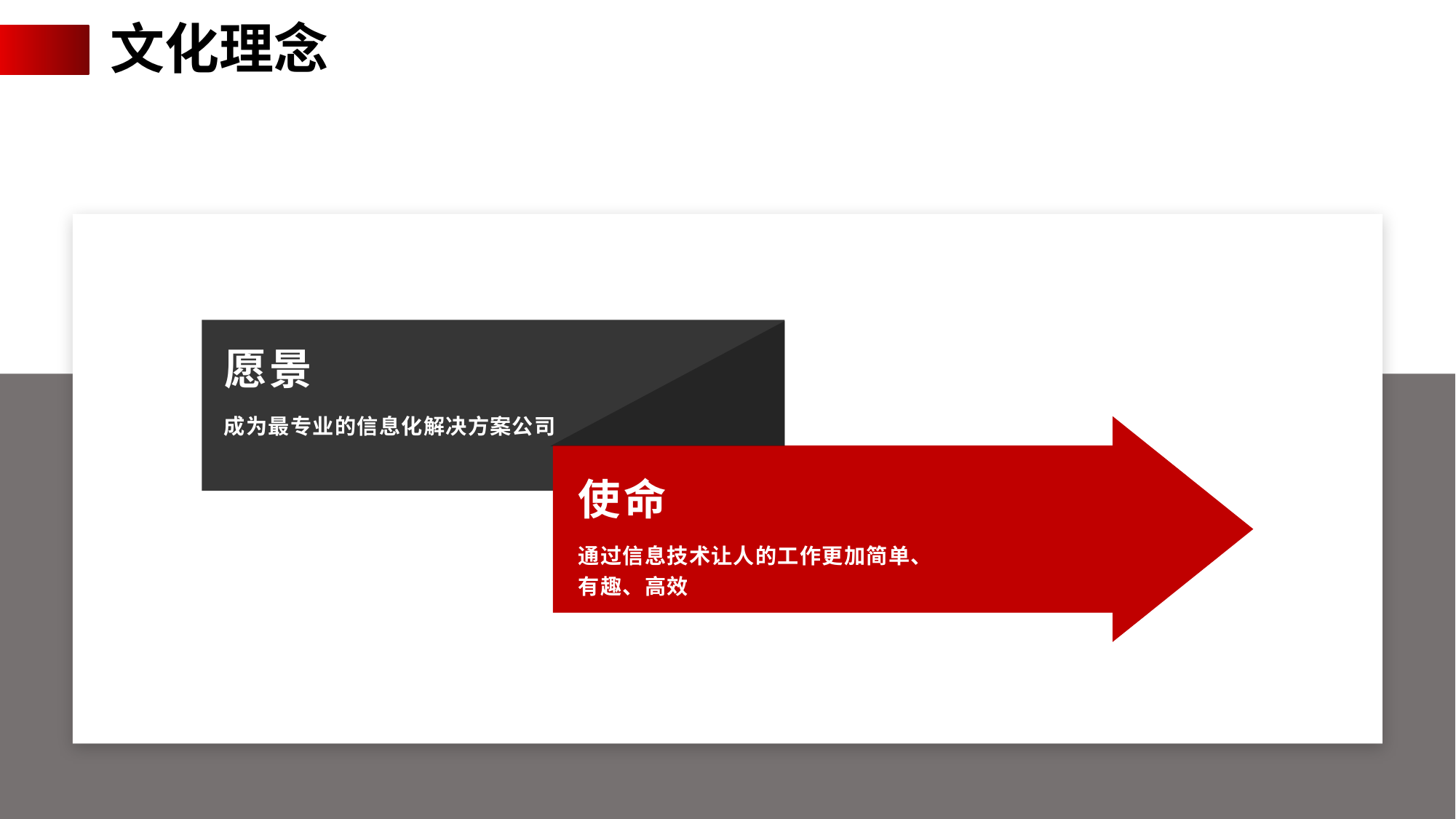

文化理念

2
愿景

成为最专业的信息化解决方案公司

使命
通过信息技术让人的工作更加简单、有趣、高效